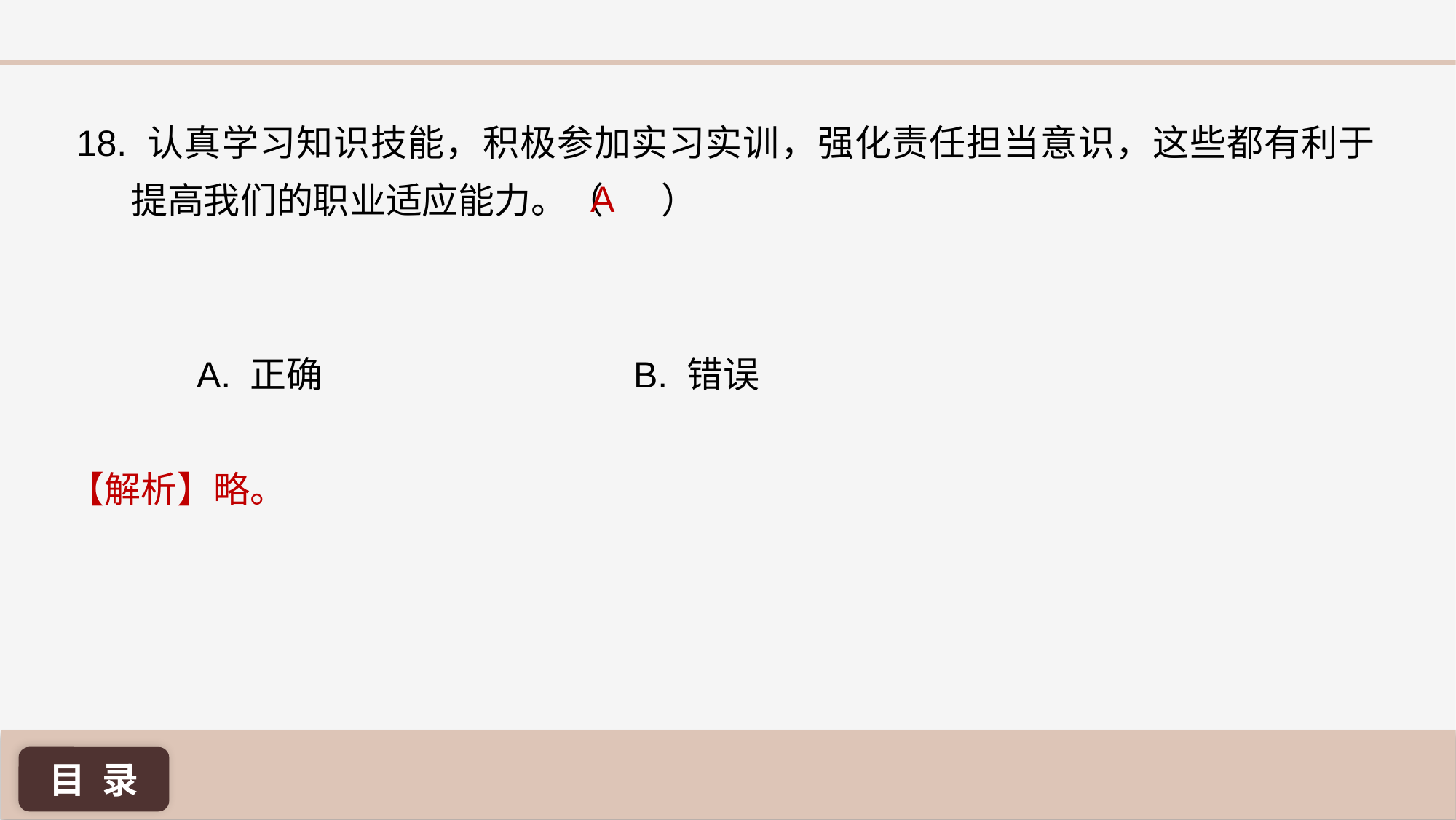

18. 认真学习知识技能，积极参加实习实训，强化责任担当意识，这些都有利于提高我们的职业适应能力。（       ）
A
A. 正确 			B. 错误
【解析】略。